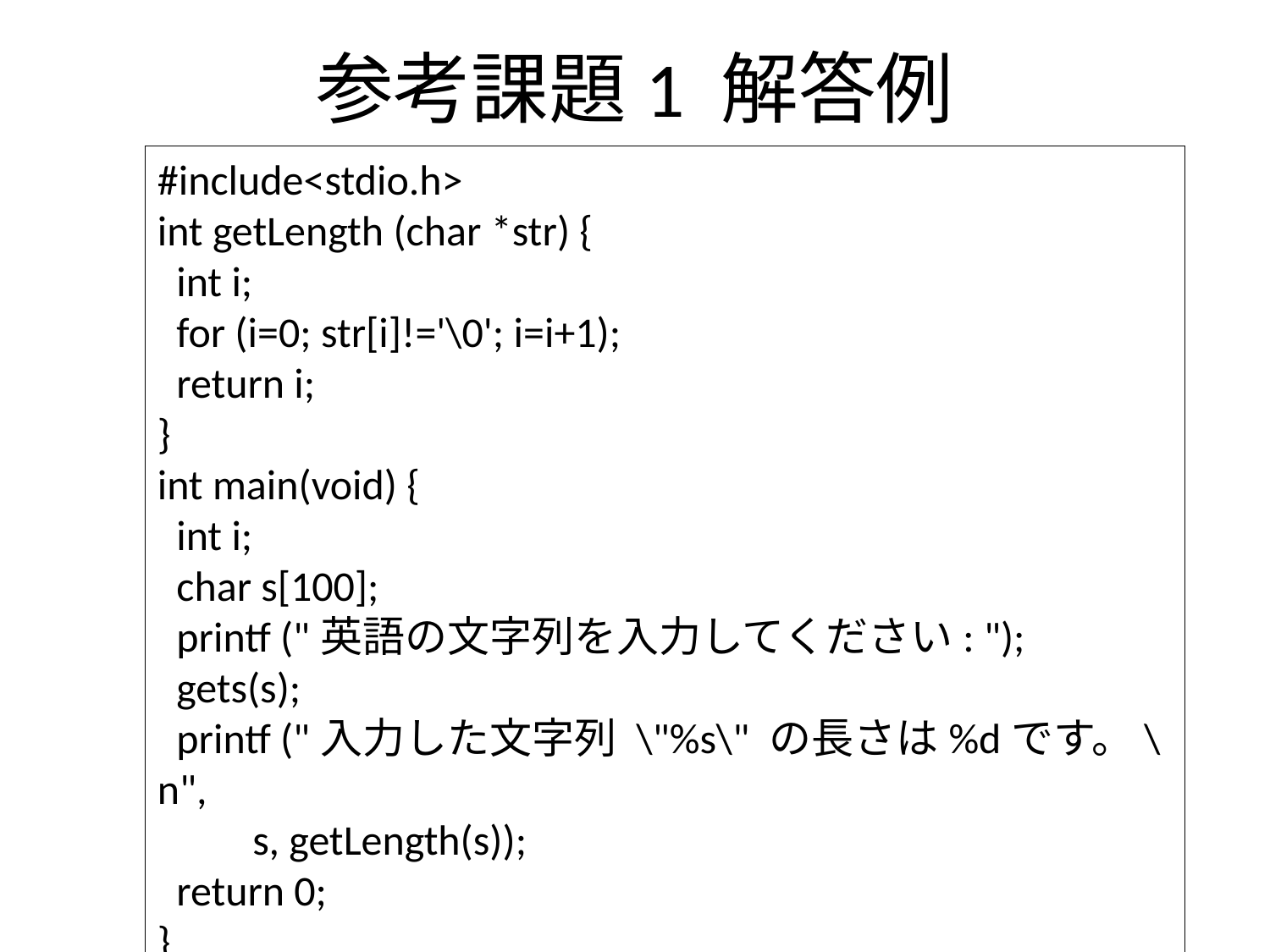

# 参考課題1 解答例
#include<stdio.h>
int getLength (char *str) {
  int i;
  for (i=0; str[i]!='\0'; i=i+1);
  return i;
}
int main(void) {
  int i;
  char s[100];
  printf ("英語の文字列を入力してください: ");
  gets(s);
  printf ("入力した文字列 \"%s\" の長さは%dです。\n",
          s, getLength(s));
  return 0;
}